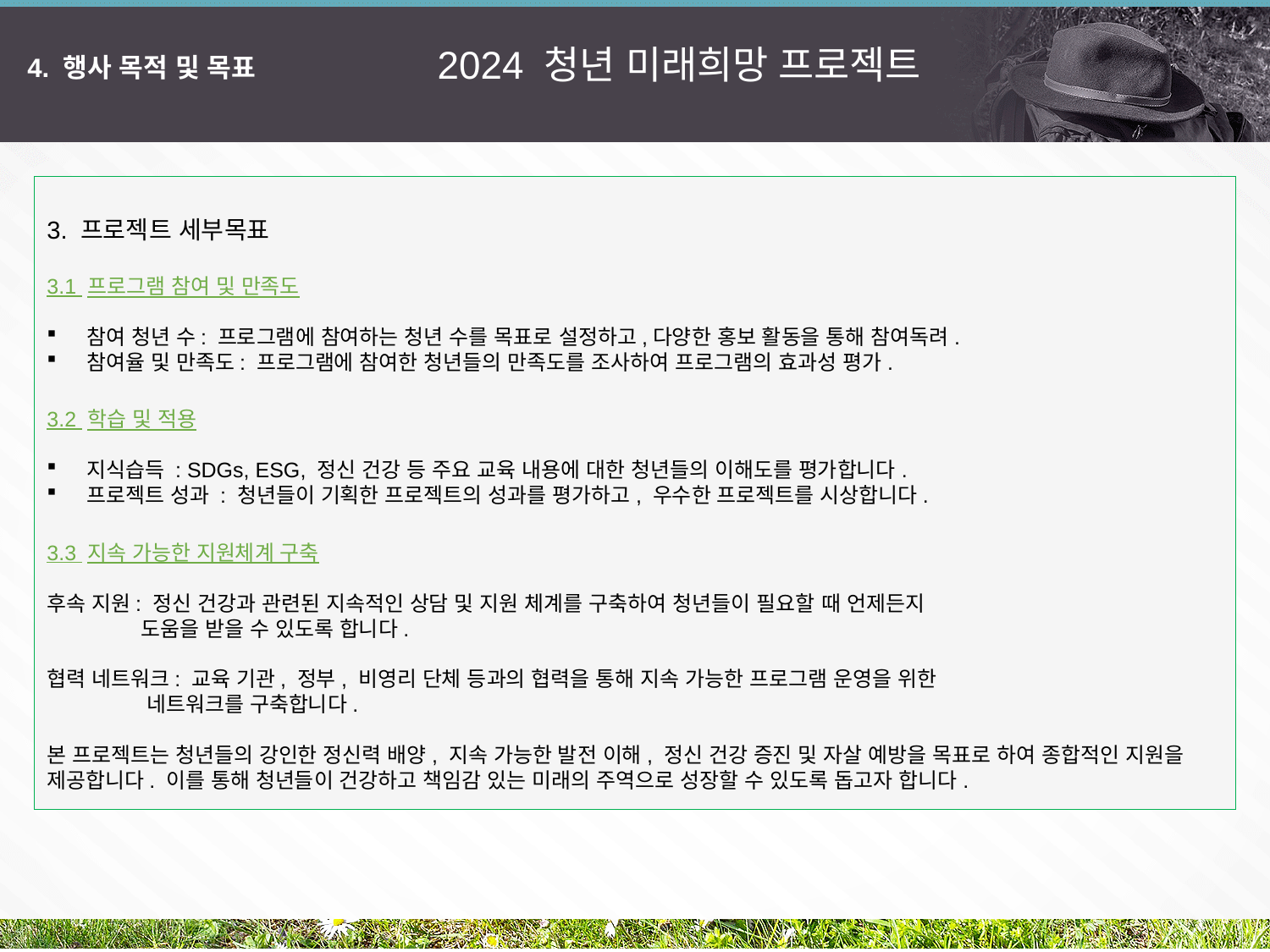

2024 청년 미래희망 프로젝트
4. 행사 목적 및 목표

3. 프로젝트 세부목표

3.1 프로그램 참여 및 만족도

참여 청년 수: 프로그램에 참여하는 청년 수를 목표로 설정하고,다양한 홍보 활동을 통해 참여독려.
참여율 및 만족도: 프로그램에 참여한 청년들의 만족도를 조사하여 프로그램의 효과성 평가.

3.2 학습 및 적용

지식습득 : SDGs, ESG, 정신 건강 등 주요 교육 내용에 대한 청년들의 이해도를 평가합니다.
프로젝트 성과 : 청년들이 기획한 프로젝트의 성과를 평가하고, 우수한 프로젝트를 시상합니다.

3.3 지속 가능한 지원체계 구축

후속 지원: 정신 건강과 관련된 지속적인 상담 및 지원 체계를 구축하여 청년들이 필요할 때 언제든지
               도움을 받을 수 있도록 합니다.

협력 네트워크: 교육 기관, 정부, 비영리 단체 등과의 협력을 통해 지속 가능한 프로그램 운영을 위한
                네트워크를 구축합니다.

본 프로젝트는 청년들의 강인한 정신력 배양, 지속 가능한 발전 이해, 정신 건강 증진 및 자살 예방을 목표로 하여 종합적인 지원을 제공합니다. 이를 통해 청년들이 건강하고 책임감 있는 미래의 주역으로 성장할 수 있도록 돕고자 합니다.